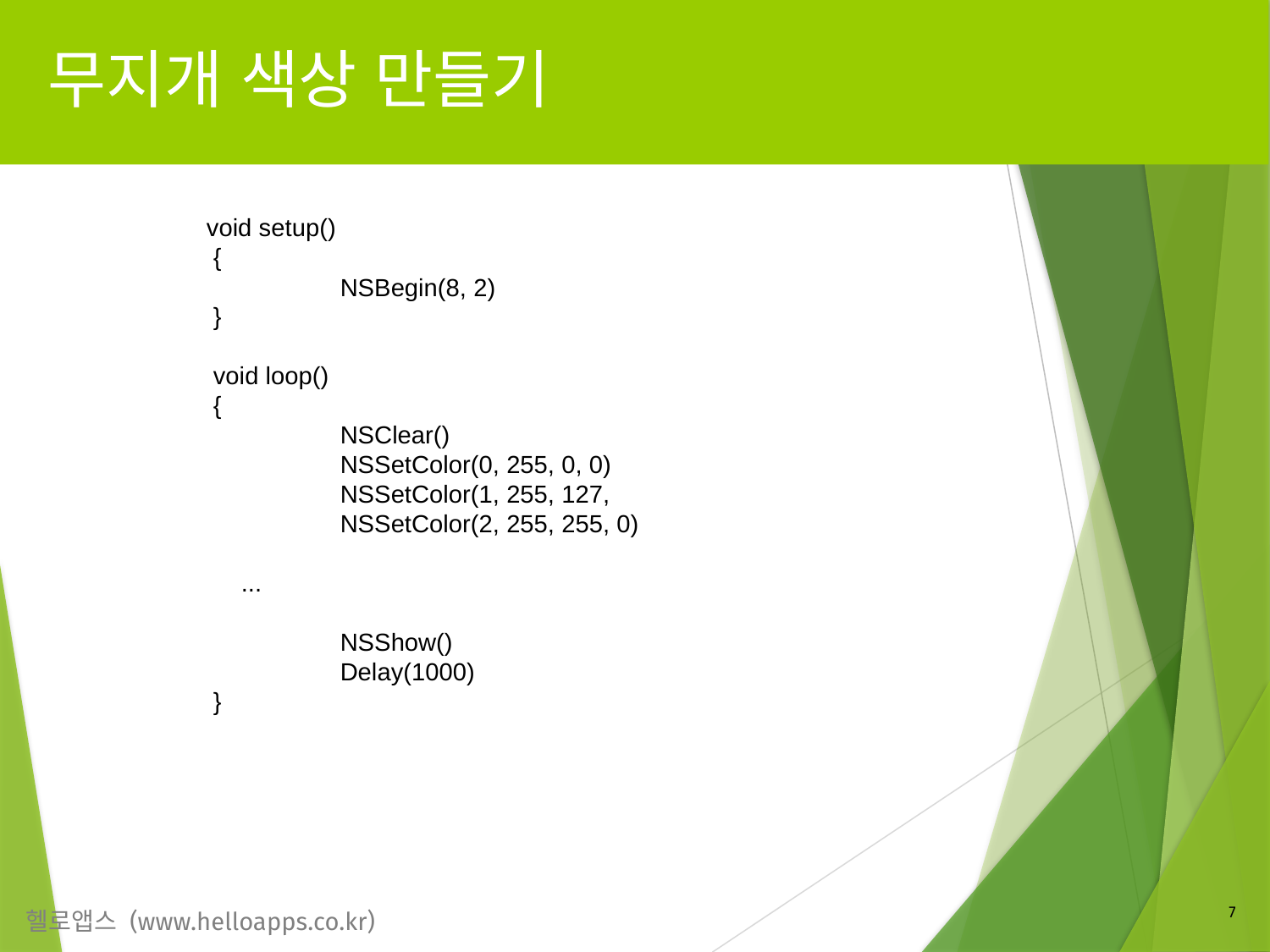

# 무지개 색상 만들기
       void setup()
        {
	        NSBegin(8, 2)
        }

        void loop()
        {
	        NSClear()
	        NSSetColor(0, 255, 0, 0)
	        NSSetColor(1, 255, 127,
	        NSSetColor(2, 255, 255, 0)

            ...

	        NSShow()
	        Delay(1000)
        }
7